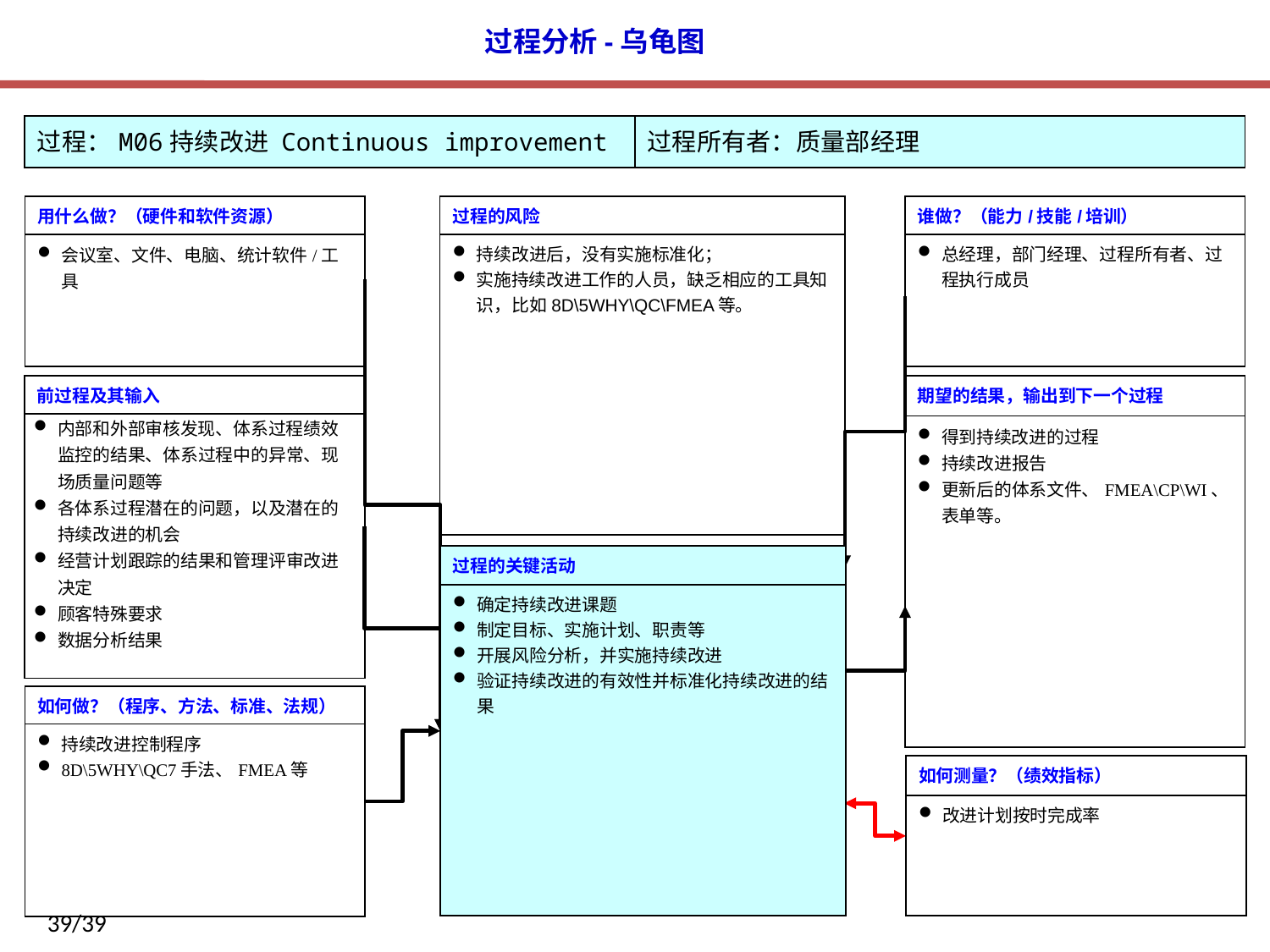

| 过程：M06持续改进 Continuous improvement | 过程所有者：质量部经理 |
| --- | --- |
| 用什么做？（硬件和软件资源） |
| --- |
| 会议室、文件、电脑、统计软件/工具 |
| 过程的风险 |
| --- |
| 持续改进后，没有实施标准化； 实施持续改进工作的人员，缺乏相应的工具知识，比如8D\5WHY\QC\FMEA等。 |
| 谁做？（能力/技能/培训） |
| --- |
| 总经理，部门经理、过程所有者、过程执行成员 |
| 前过程及其输入 |
| --- |
| 内部和外部审核发现、体系过程绩效监控的结果、体系过程中的异常、现场质量问题等 各体系过程潜在的问题，以及潜在的持续改进的机会 经营计划跟踪的结果和管理评审改进决定 顾客特殊要求 数据分析结果 |
| 期望的结果，输出到下一个过程 |
| --- |
| 得到持续改进的过程 持续改进报告 更新后的体系文件、FMEA\CP\WI、表单等。 |
| 过程的关键活动 |
| --- |
| 确定持续改进课题 制定目标、实施计划、职责等 开展风险分析，并实施持续改进 验证持续改进的有效性并标准化持续改进的结果 |
| 如何做？（程序、方法、标准、法规） |
| --- |
| 持续改进控制程序 8D\5WHY\QC7手法、FMEA等 |
| 如何测量？（绩效指标） |
| --- |
| 改进计划按时完成率 |
39/39